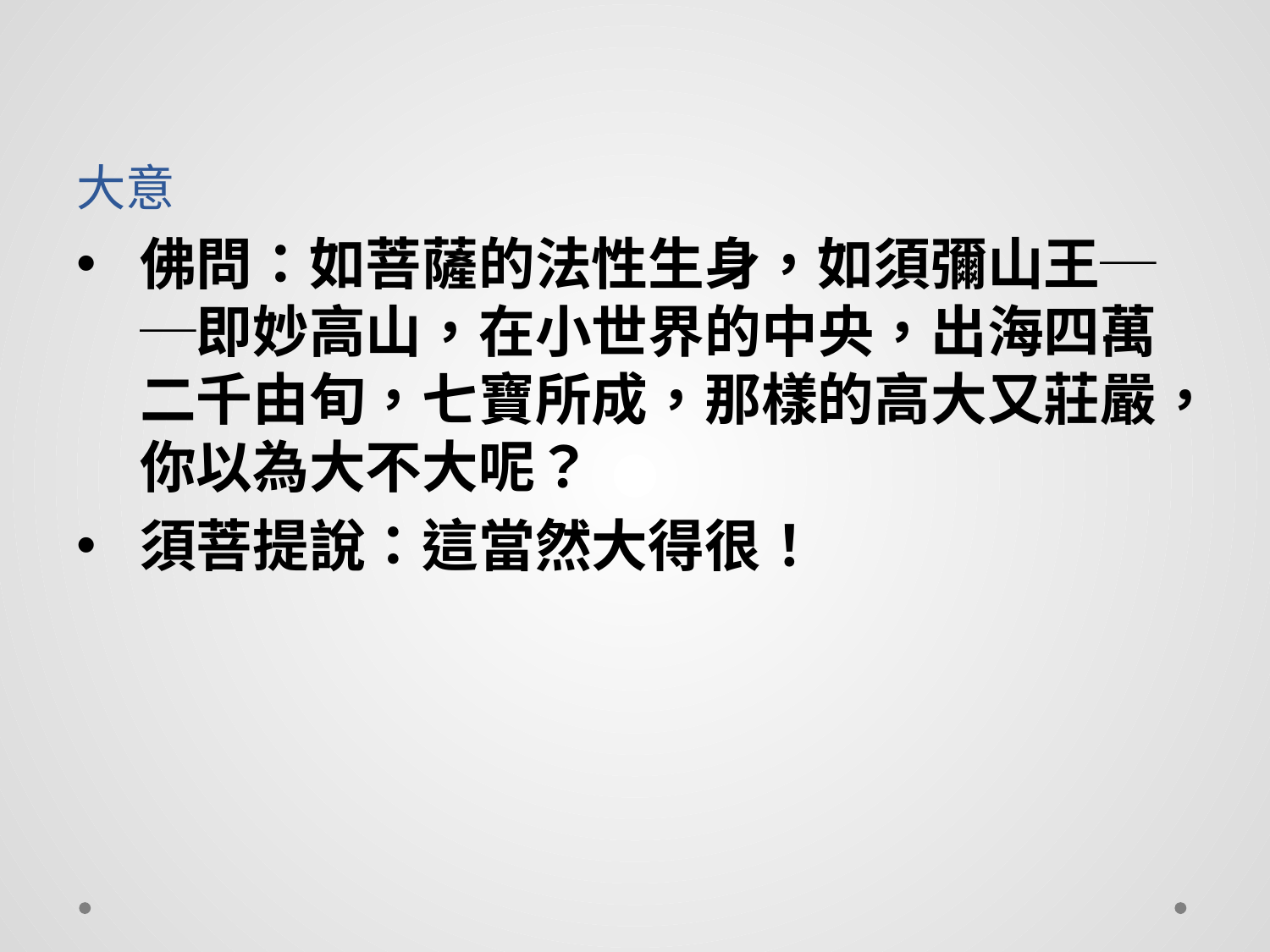

# 大意
佛問：如菩薩的法性生身，如須彌山王──即妙高山，在小世界的中央，出海四萬二千由旬，七寶所成，那樣的高大又莊嚴，你以為大不大呢？
須菩提說：這當然大得很！